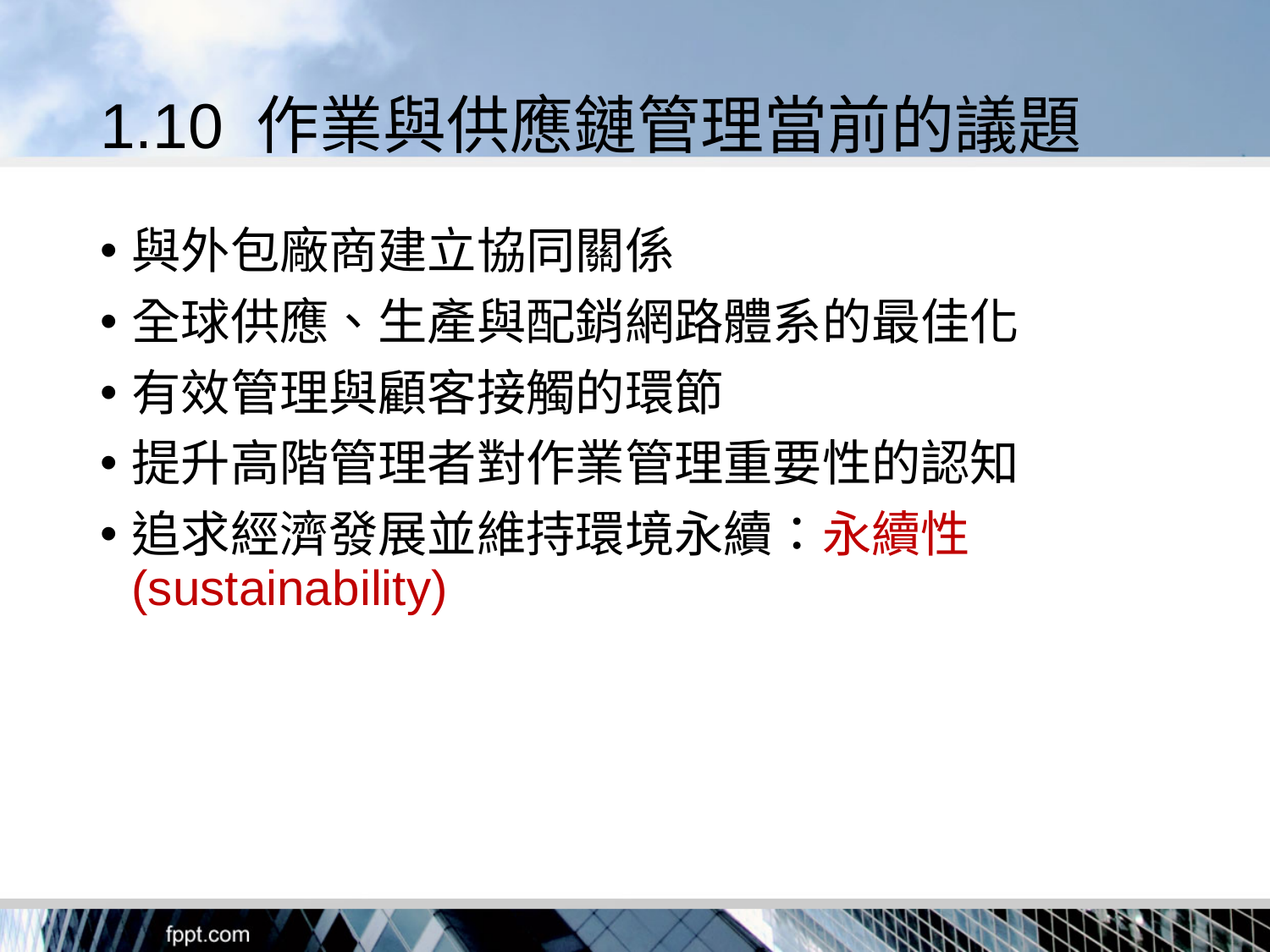

# 1.10 作業與供應鏈管理當前的議題
與外包廠商建立協同關係
全球供應、生產與配銷網路體系的最佳化
有效管理與顧客接觸的環節
提升高階管理者對作業管理重要性的認知
追求經濟發展並維持環境永續：永續性(sustainability)